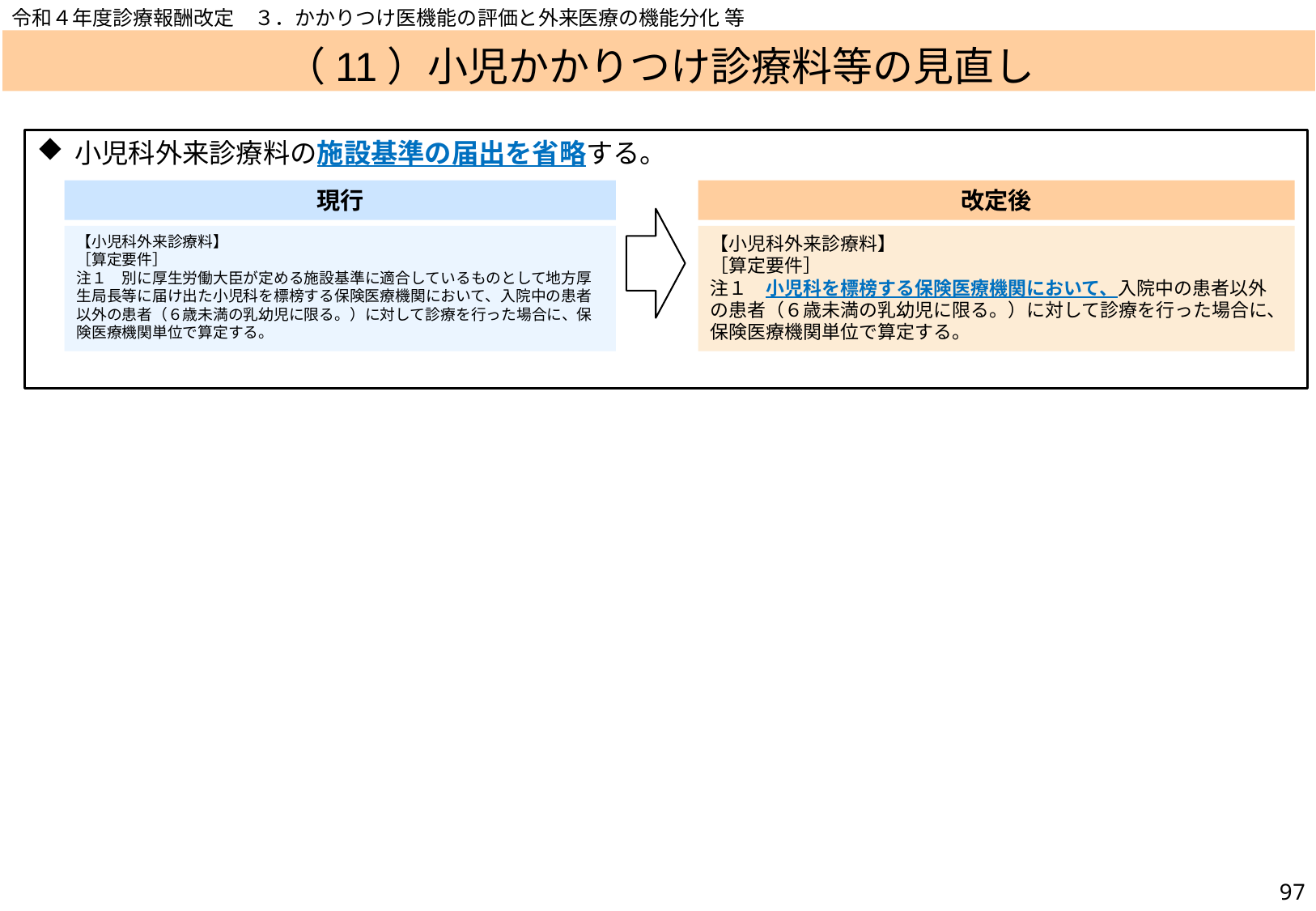

令和４年度診療報酬改定　３．かかりつけ医機能の評価と外来医療の機能分化 等
# （11）小児かかりつけ診療料等の見直し
小児科外来診療料の施設基準の届出を省略する。

現行
改定後

【小児科外来診療料】
［算定要件］
注１　別に厚生労働大臣が定める施設基準に適合しているものとして地方厚生局長等に届け出た小児科を標榜する保険医療機関において、入院中の患者以外の患者（６歳未満の乳幼児に限る。）に対して診療を行った場合に、保険医療機関単位で算定する。

【小児科外来診療料】
［算定要件］
注１　小児科を標榜する保険医療機関において、入院中の患者以外の患者（６歳未満の乳幼児に限る。）に対して診療を行った場合に、保険医療機関単位で算定する。